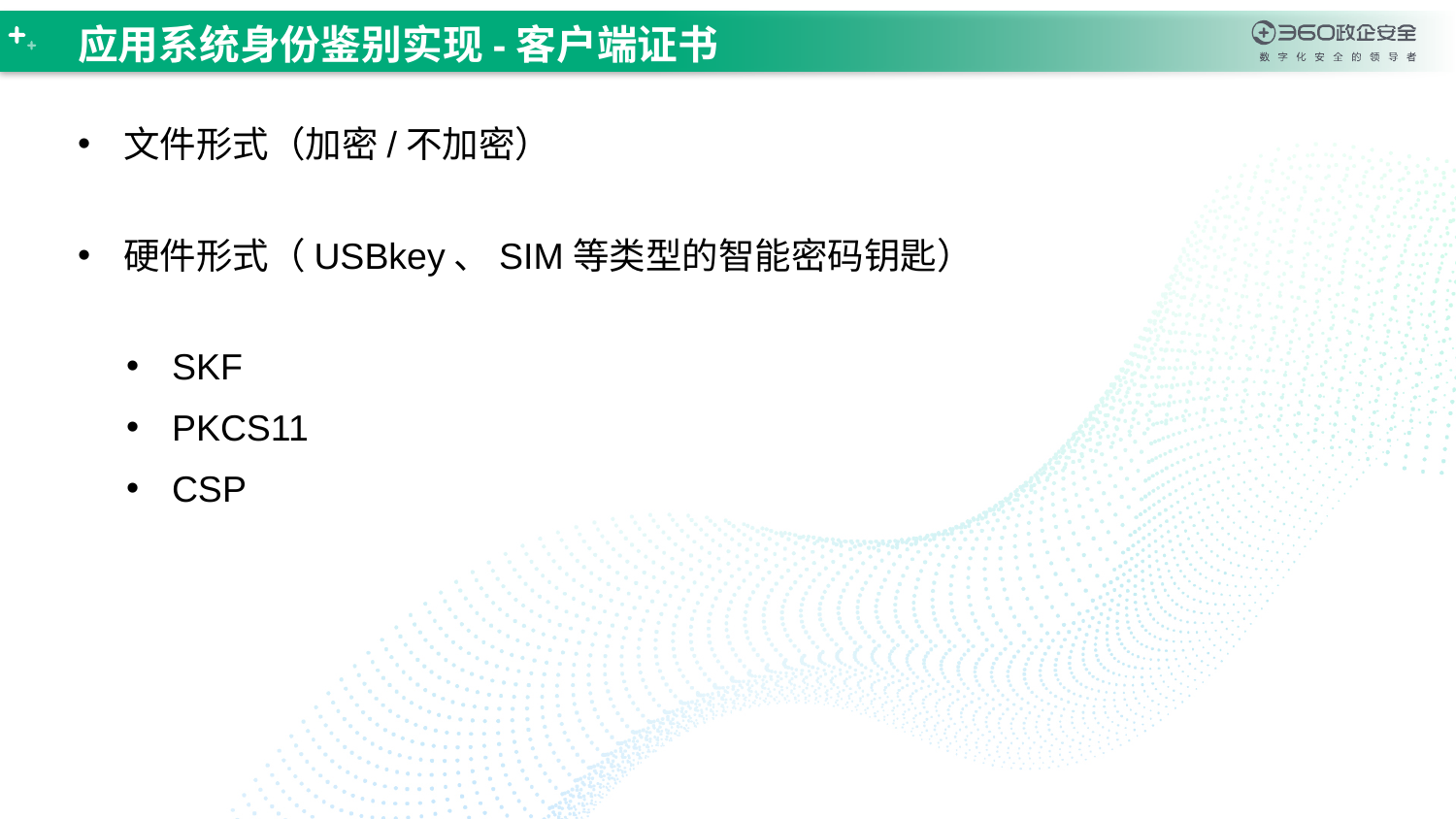

应用系统身份鉴别实现-客户端证书
文件形式（加密/不加密）
硬件形式（USBkey、SIM等类型的智能密码钥匙）
SKF
PKCS11
CSP